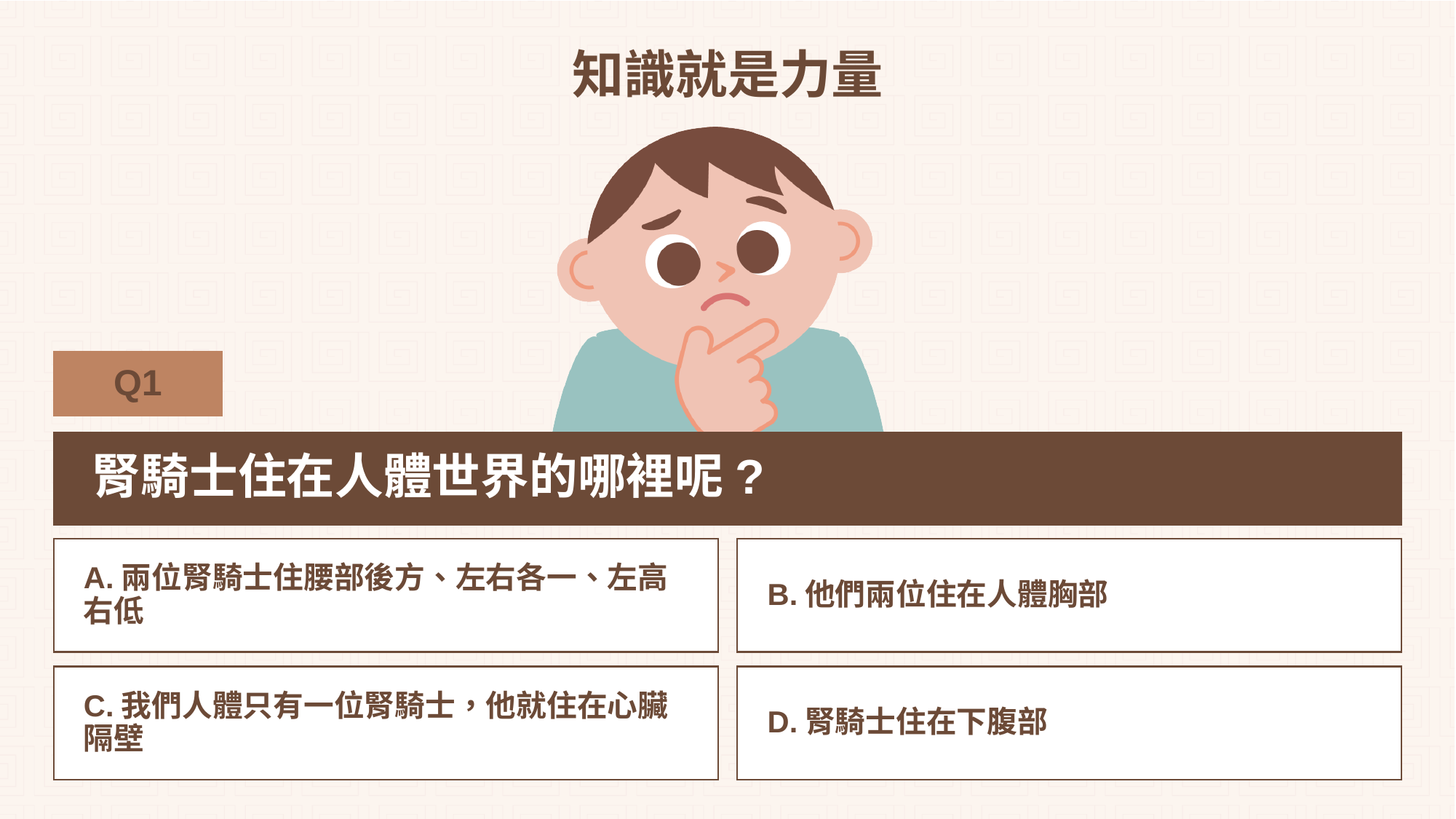

# 知識就是力量

Q1
腎騎士住在人體世界的哪裡呢?
A.兩位腎騎士住腰部後方、左右各一、左高右低
B.他們兩位住在人體胸部
C.我們人體只有一位腎騎士，他就住在心臟隔壁
D.腎騎士住在下腹部